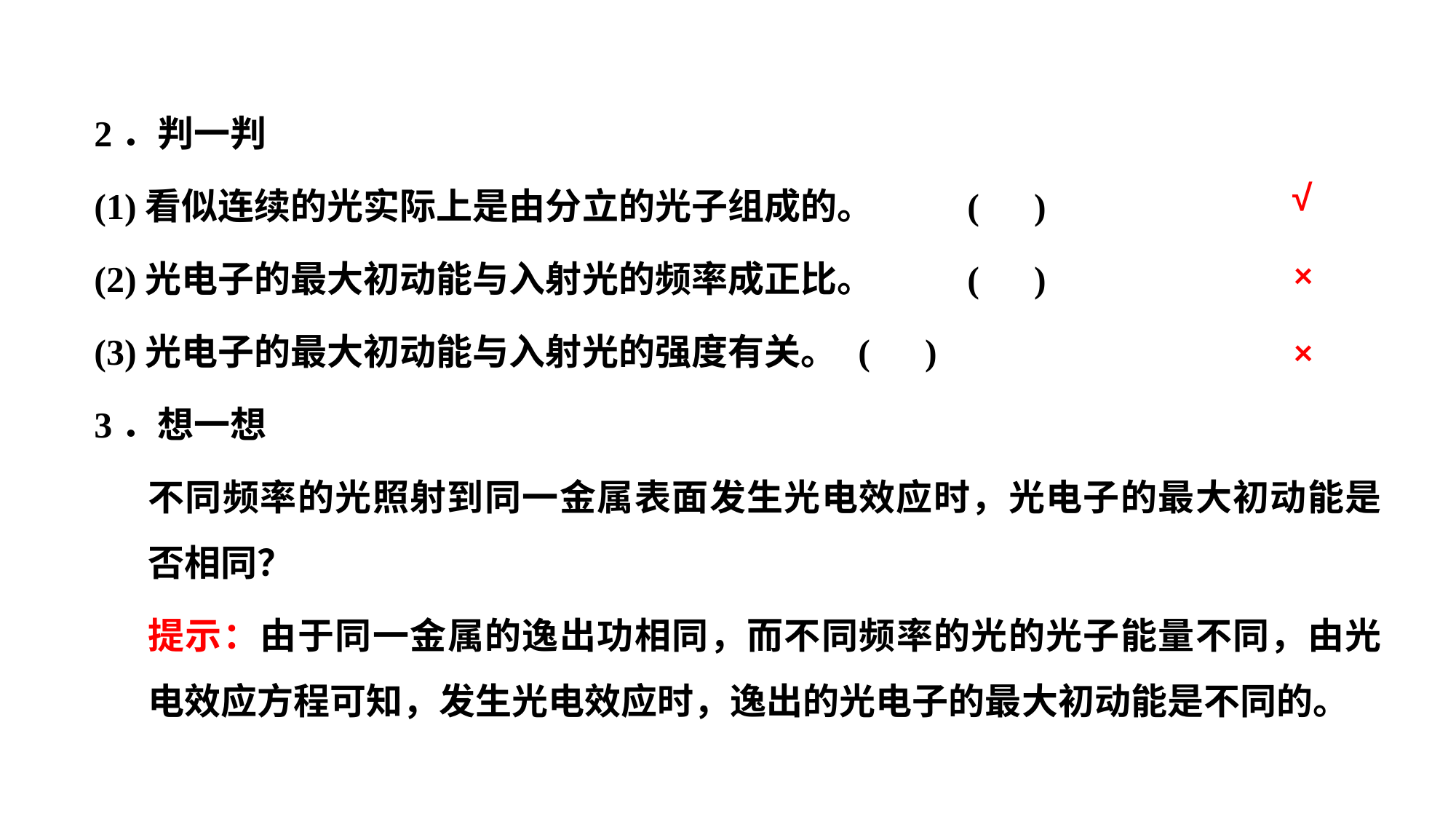

2．判一判
(1)看似连续的光实际上是由分立的光子组成的。	(      )
(2)光电子的最大初动能与入射光的频率成正比。	(      )
(3)光电子的最大初动能与入射光的强度有关。	(      )
3．想一想
不同频率的光照射到同一金属表面发生光电效应时，光电子的最大初动能是否相同？
提示：由于同一金属的逸出功相同，而不同频率的光的光子能量不同，由光电效应方程可知，发生光电效应时，逸出的光电子的最大初动能是不同的。

√
×
×